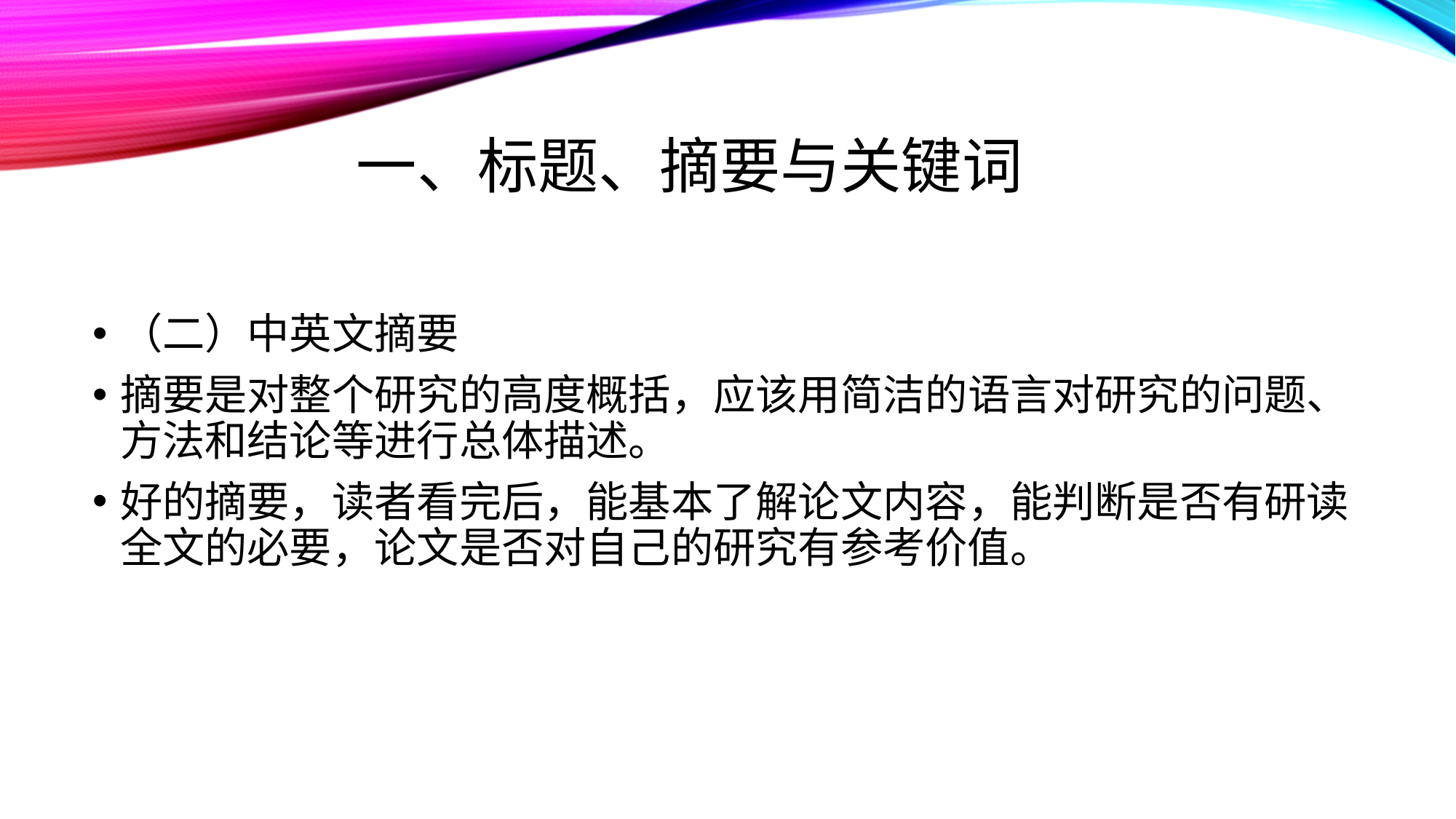

# 一、标题、摘要与关键词
（二）中英文摘要
摘要是对整个研究的高度概括，应该用简洁的语言对研究的问题、方法和结论等进行总体描述。
好的摘要，读者看完后，能基本了解论文内容，能判断是否有研读全文的必要，论文是否对自己的研究有参考价值。